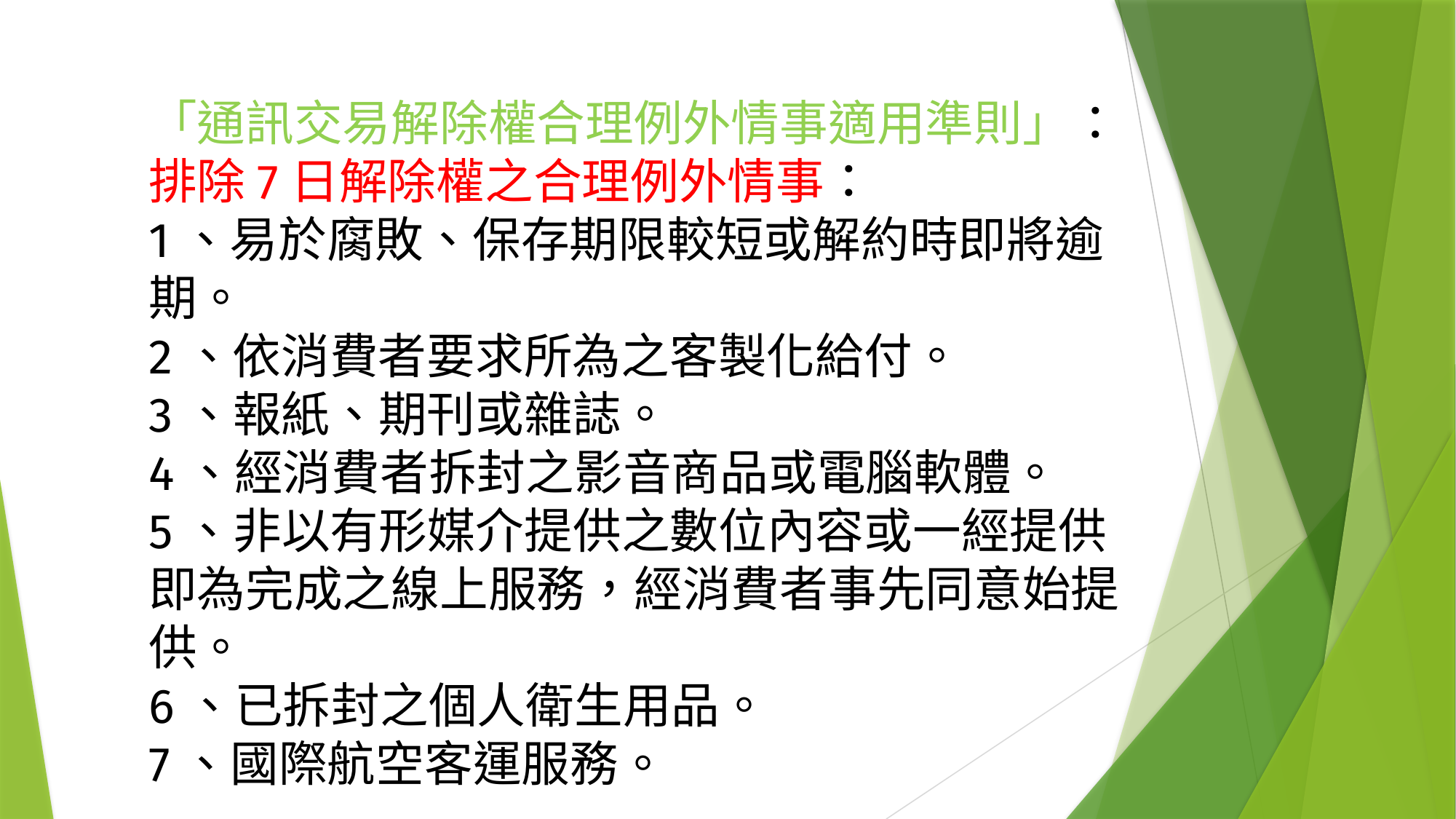

「通訊交易解除權合理例外情事適用準則」：排除7日解除權之合理例外情事：
1、易於腐敗、保存期限較短或解約時即將逾期。
2、依消費者要求所為之客製化給付。
3、報紙、期刊或雜誌。
4、經消費者拆封之影音商品或電腦軟體。
5、非以有形媒介提供之數位內容或一經提供即為完成之線上服務，經消費者事先同意始提供。
6、已拆封之個人衛生用品。
7、國際航空客運服務。